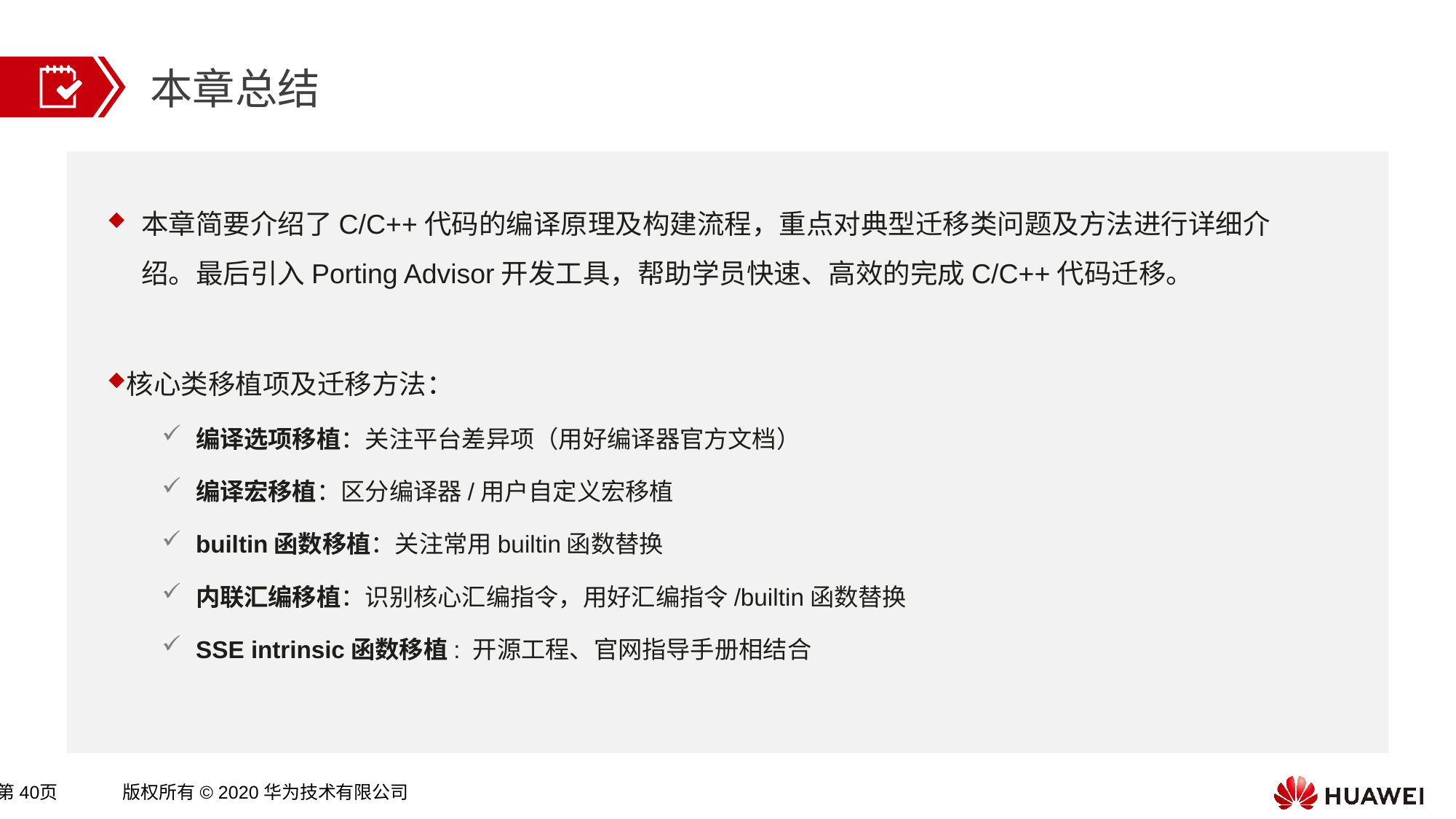

本章总结

本章简要介绍了C/C++代码的编译原理及构建流程，重点对典型迁移类问题及方法进行详细介绍。最后引入Porting Advisor开发工具，帮助学员快速、高效的完成C/C++代码迁移。

核心类移植项及迁移方法：
编译选项移植：关注平台差异项（用好编译器官方文档）
编译宏移植：区分编译器/用户自定义宏移植
builtin函数移植：关注常用builtin函数替换
内联汇编移植：识别核心汇编指令，用好汇编指令/builtin函数替换
SSE intrinsic函数移植: 开源工程、官网指导手册相结合